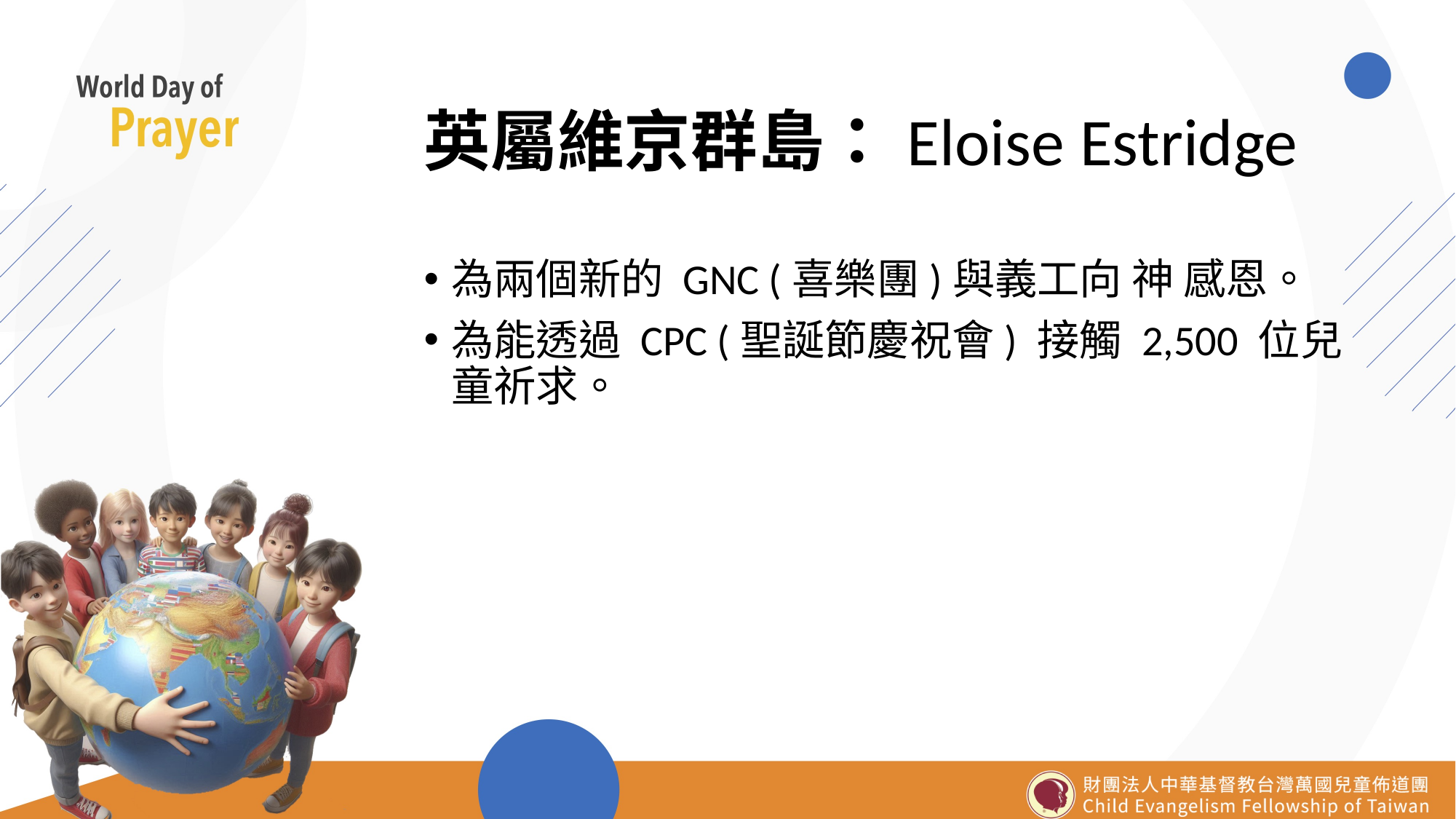

# 英屬維京群島：Eloise Estridge
為兩個新的 GNC (喜樂團)與義工向 神 感恩。
為能透過 CPC (聖誕節慶祝會) 接觸 2,500 位兒童祈求。